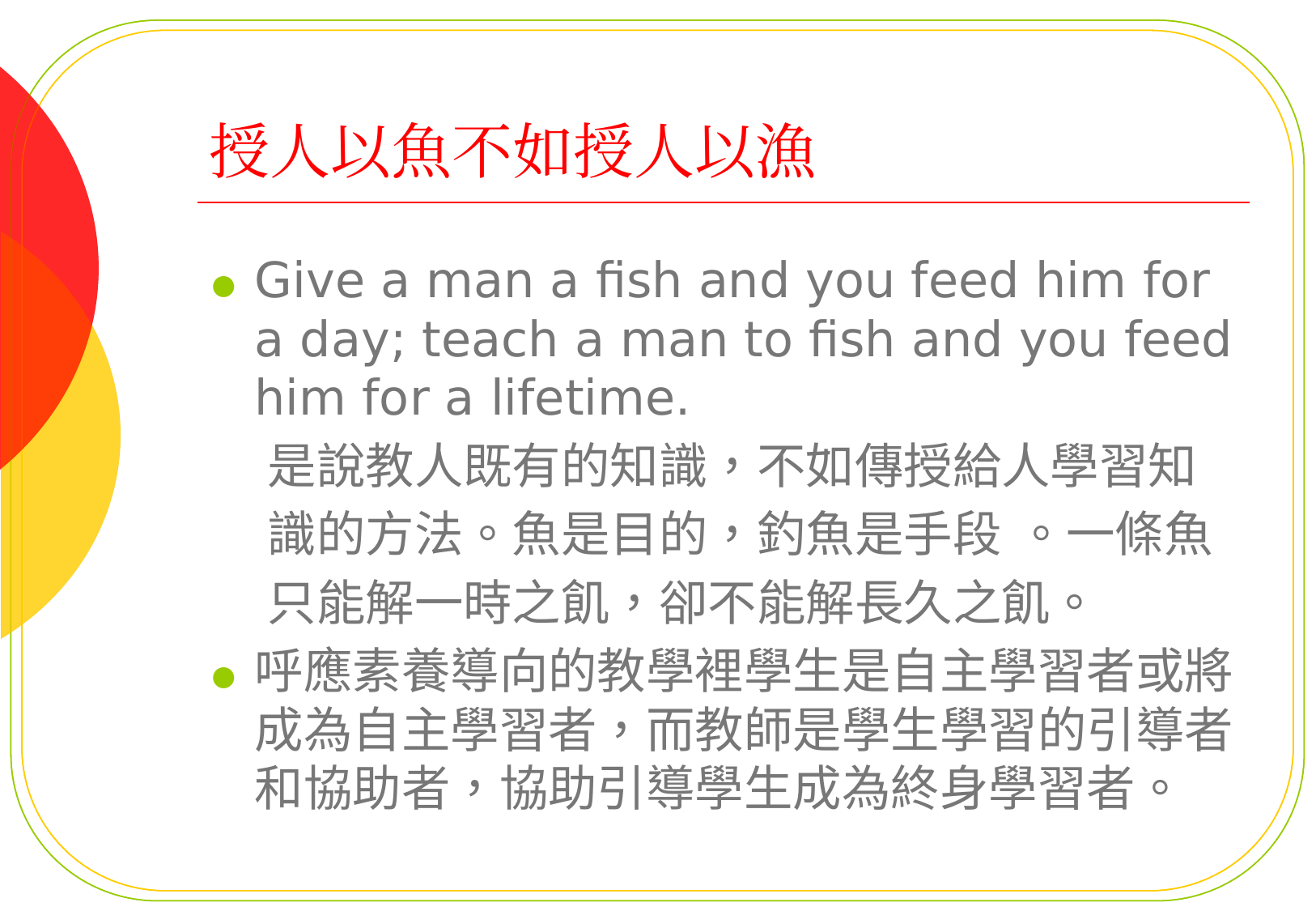

# 授人以魚不如授人以漁
Give a man a fish and you feed him for a day; teach a man to fish and you feed him for a lifetime.
   是說教人既有的知識，不如傳授給人學習知
   識的方法。魚是目的，釣魚是手段 。一條魚
   只能解一時之飢，卻不能解長久之飢。
呼應素養導向的教學裡學生是自主學習者或將成為自主學習者，而教師是學生學習的引導者和協助者，協助引導學生成為終身學習者。